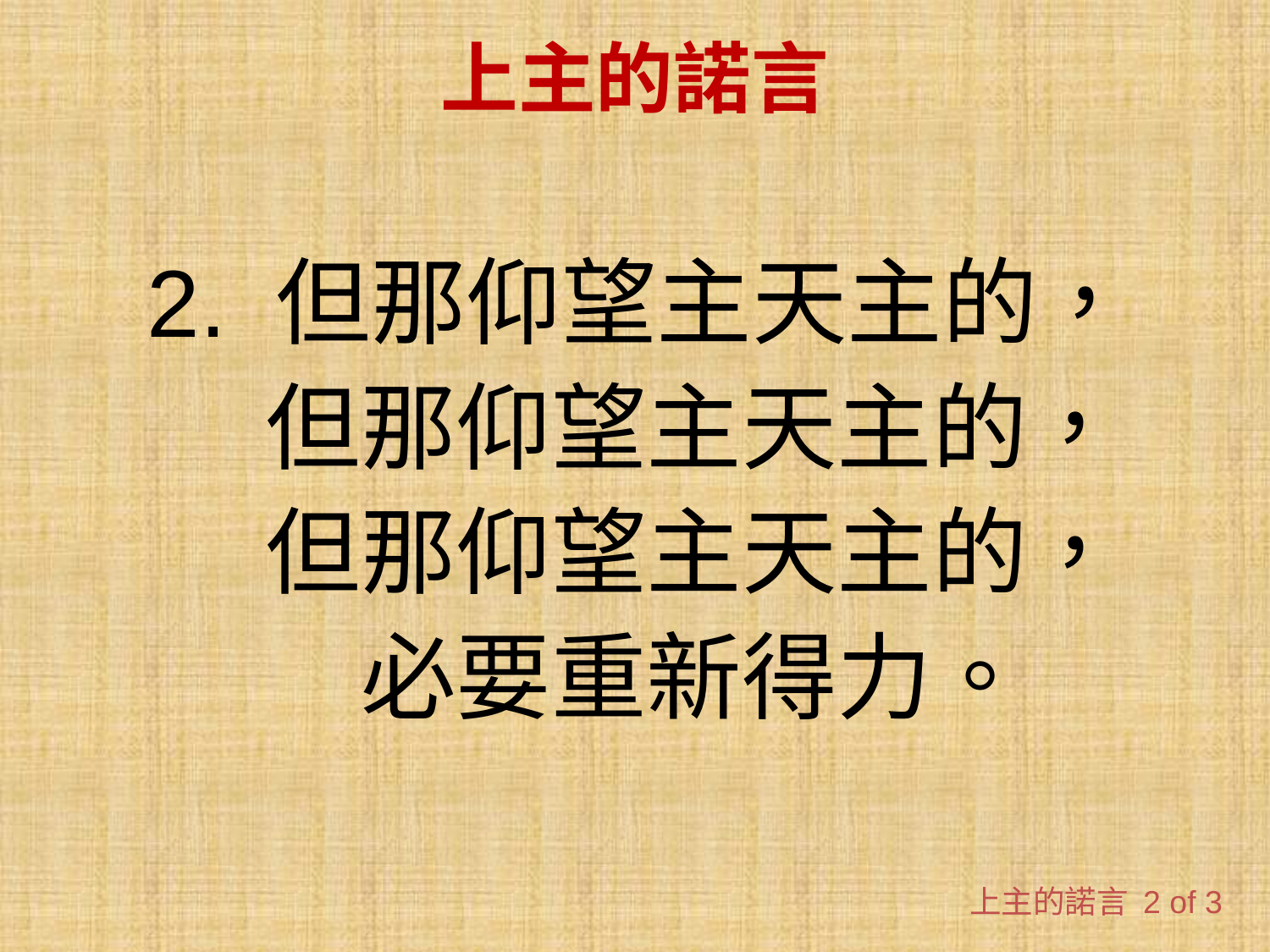

# 上主的諾言
2. 但那仰望主天主的，
    但那仰望主天主的，
    但那仰望主天主的，
    必要重新得力。
上主的諾言 2 of 3